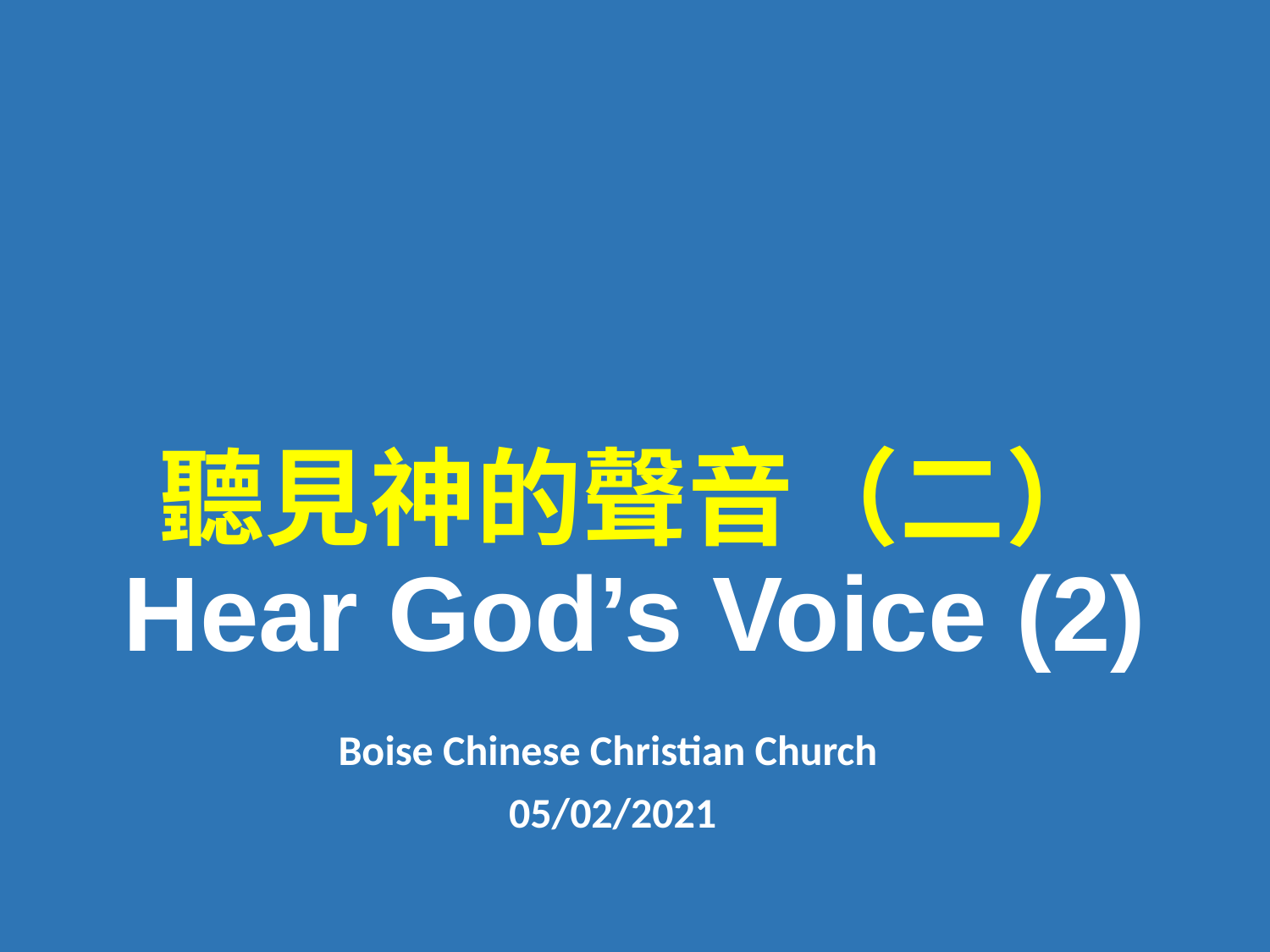

# 聽見神的聲音（二） Hear God’s Voice (2)
Boise Chinese Christian Church
05/02/2021